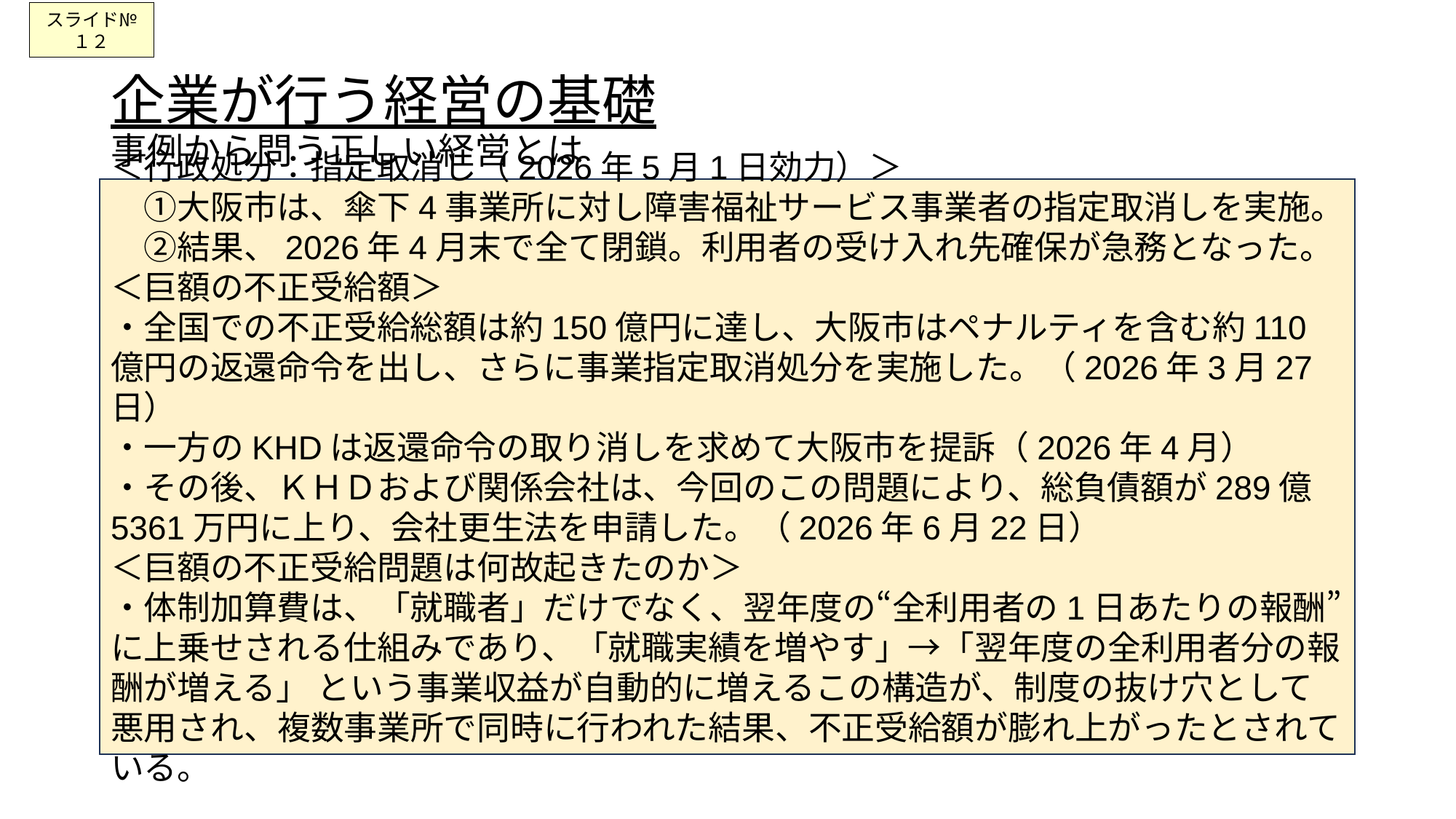

スライド№１２
# 企業が行う経営の基礎 事例から問う正しい経営とは
＜行政処分：指定取消し（2026年5月1日効力）＞
　①大阪市は、傘下4事業所に対し障害福祉サービス事業者の指定取消しを実施。
　②結果、2026年4月末で全て閉鎖。利用者の受け入れ先確保が急務となった。
＜巨額の不正受給額＞
・全国での不正受給総額は約150億円に達し、大阪市はペナルティを含む約110億円の返還命令を出し、さらに事業指定取消処分を実施した。（2026年3月27日）
・一方のKHDは返還命令の取り消しを求めて大阪市を提訴（2026年4月）
・その後、ＫＨＤおよび関係会社は、今回のこの問題により、総負債額が289億5361万円に上り、会社更生法を申請した。（2026年6月22日）
＜巨額の不正受給問題は何故起きたのか＞
・体制加算費は、「就職者」だけでなく、翌年度の“全利用者の1日あたりの報酬”に上乗せされる仕組みであり、「就職実績を増やす」→「翌年度の全利用者分の報酬が増える」 という事業収益が自動的に増えるこの構造が、制度の抜け穴として悪用され、複数事業所で同時に行われた結果、不正受給額が膨れ上がったとされている。